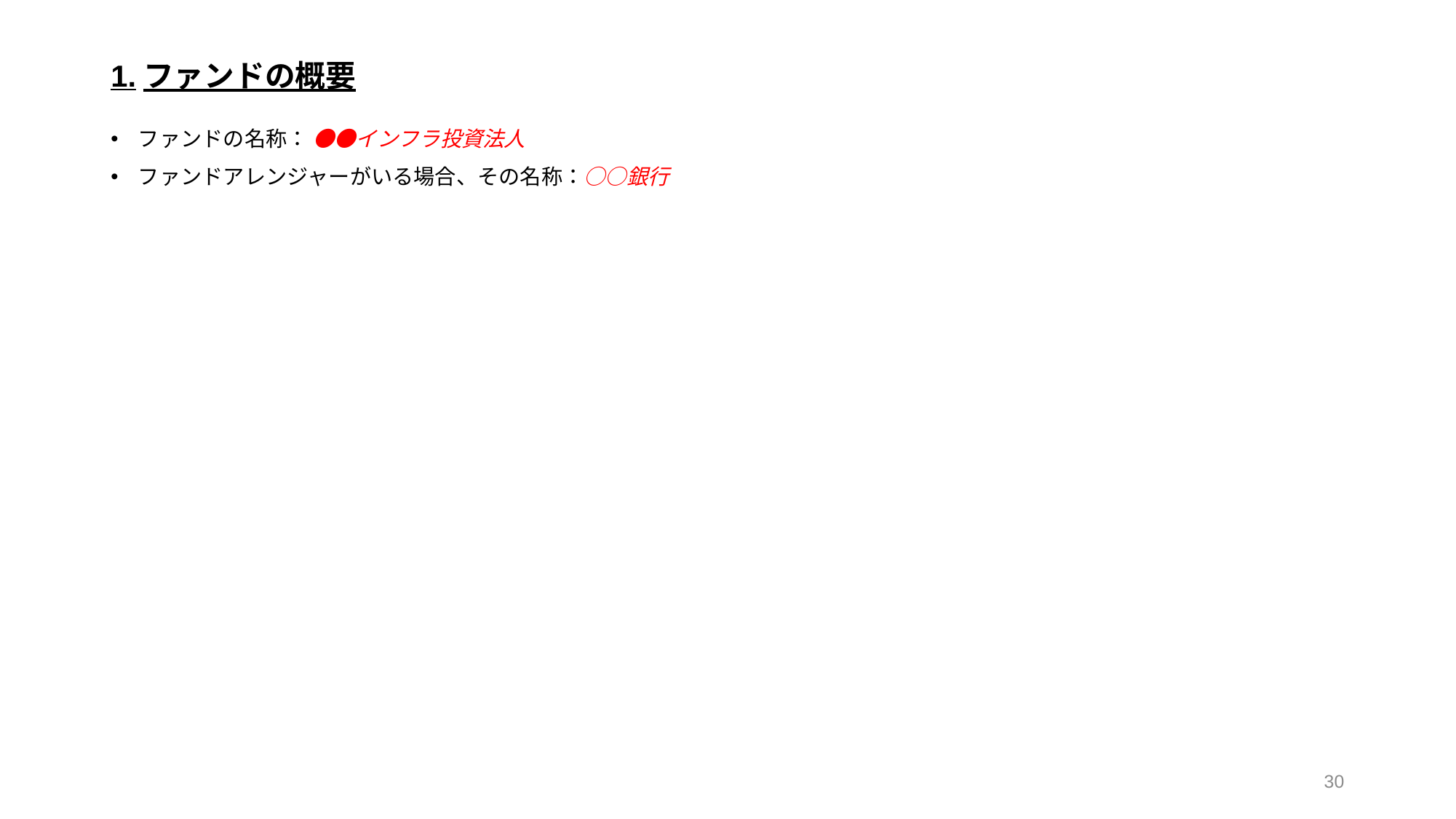

# 1.ファンドの概要
ファンドの名称： ●●インフラ投資法人
ファンドアレンジャーがいる場合、その名称：○○銀行

30